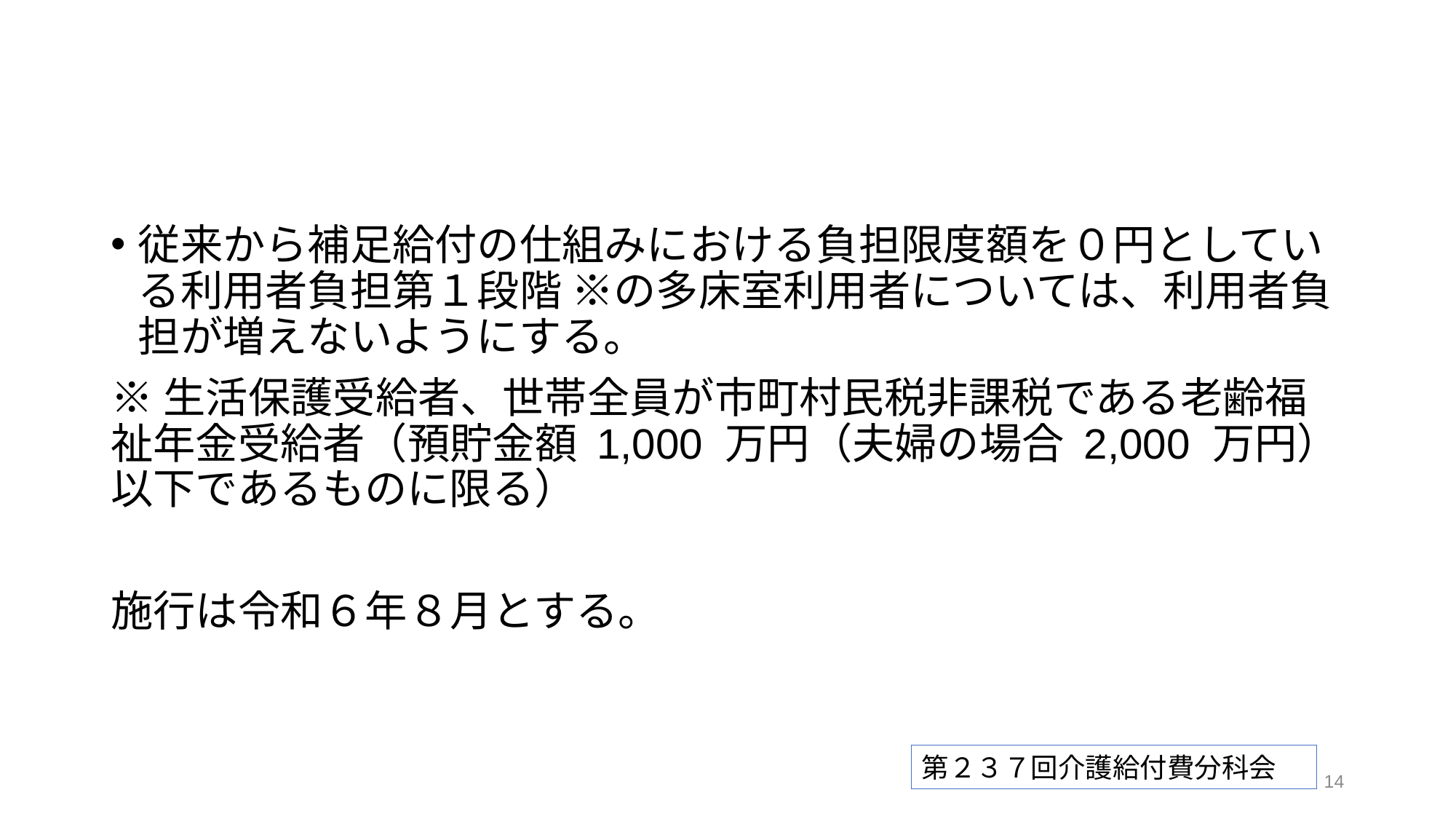

#
従来から補足給付の仕組みにおける負担限度額を０円としている利用者負担第１段階 ※の多床室利用者については、利用者負担が増えないようにする。
※生活保護受給者、世帯全員が市町村民税非課税である老齢福祉年金受給者（預貯金額 1,000 万円（夫婦の場合 2,000 万円）以下であるものに限る）

施行は令和６年８月とする。
第２３７回介護給付費分科会
14